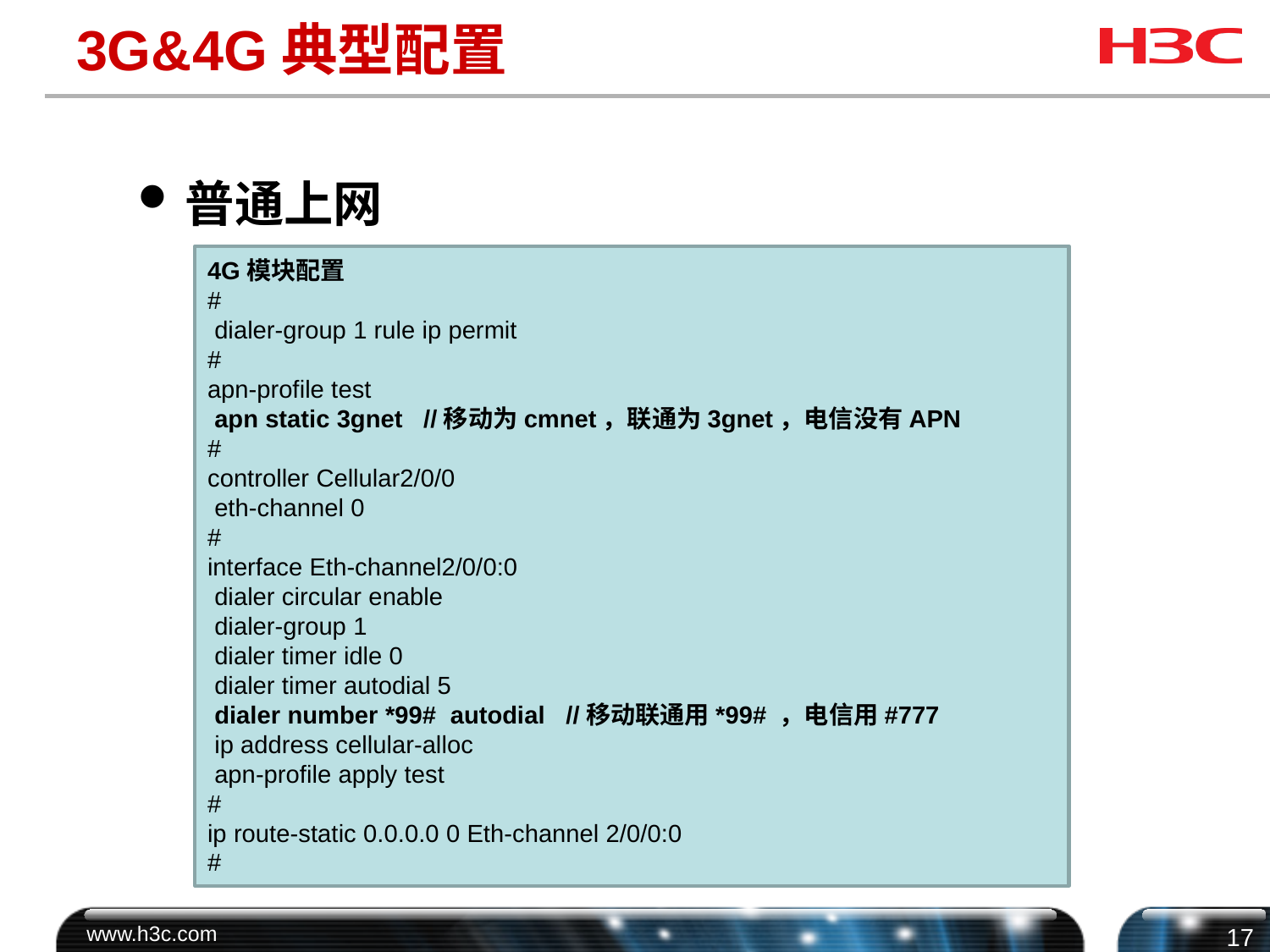

# 3G&4G典型配置
普通上网

4G模块配置
#
 dialer-group 1 rule ip permit
#
apn-profile test
 apn static 3gnet   //移动为cmnet，联通为3gnet，电信没有APN
#
controller Cellular2/0/0
 eth-channel 0
#
interface Eth-channel2/0/0:0
 dialer circular enable
 dialer-group 1
 dialer timer idle 0
 dialer timer autodial 5
 dialer number *99#  autodial   //移动联通用*99# ，电信用#777
 ip address cellular-alloc
 apn-profile apply test
#
ip route-static 0.0.0.0 0 Eth-channel 2/0/0:0
#